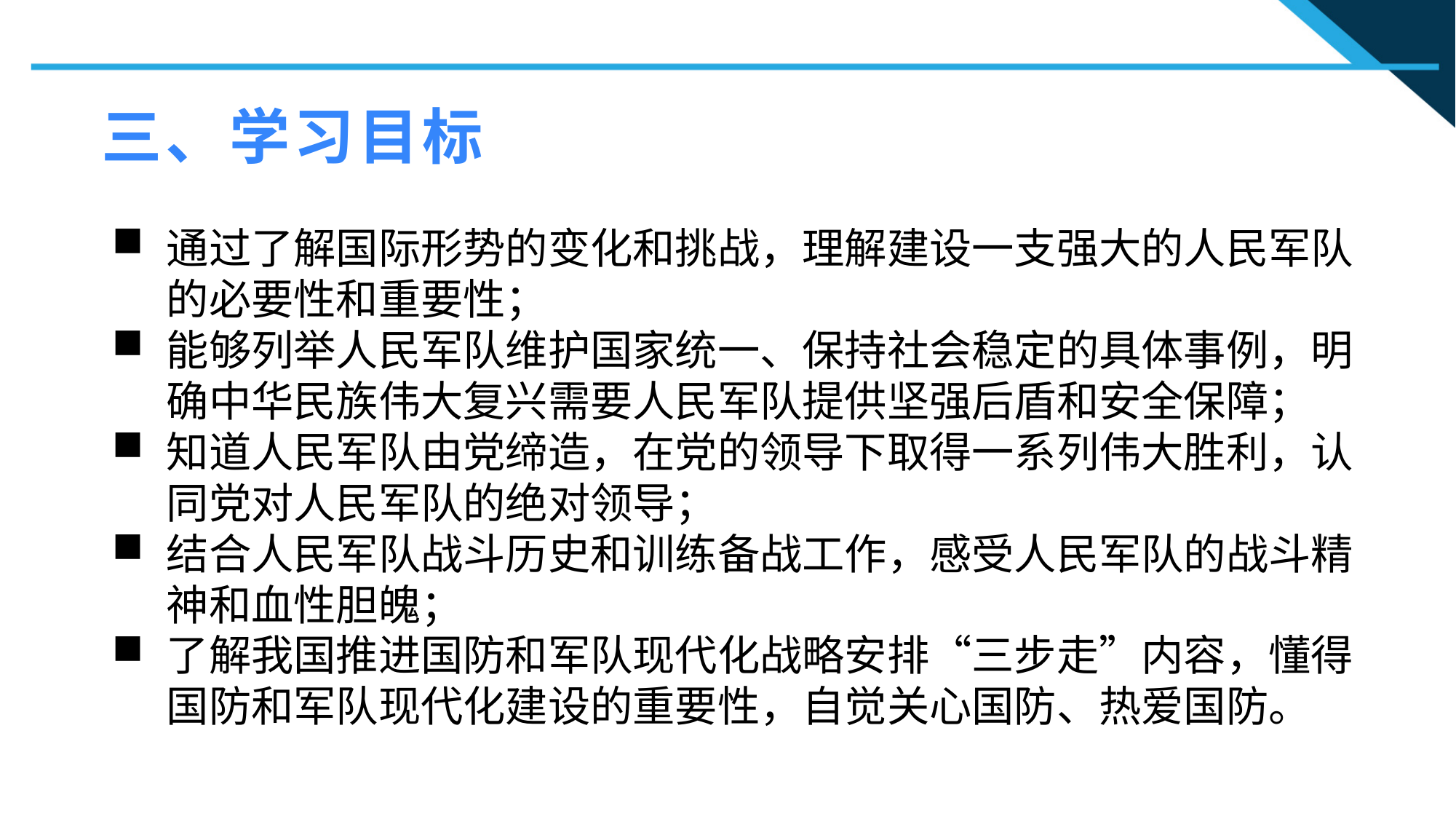

三、学习目标
通过了解国际形势的变化和挑战，理解建设一支强大的人民军队的必要性和重要性；
能够列举人民军队维护国家统一、保持社会稳定的具体事例，明确中华民族伟大复兴需要人民军队提供坚强后盾和安全保障；
知道人民军队由党缔造，在党的领导下取得一系列伟大胜利，认同党对人民军队的绝对领导；
结合人民军队战斗历史和训练备战工作，感受人民军队的战斗精神和血性胆魄；
了解我国推进国防和军队现代化战略安排“三步走”内容，懂得国防和军队现代化建设的重要性，自觉关心国防、热爱国防。